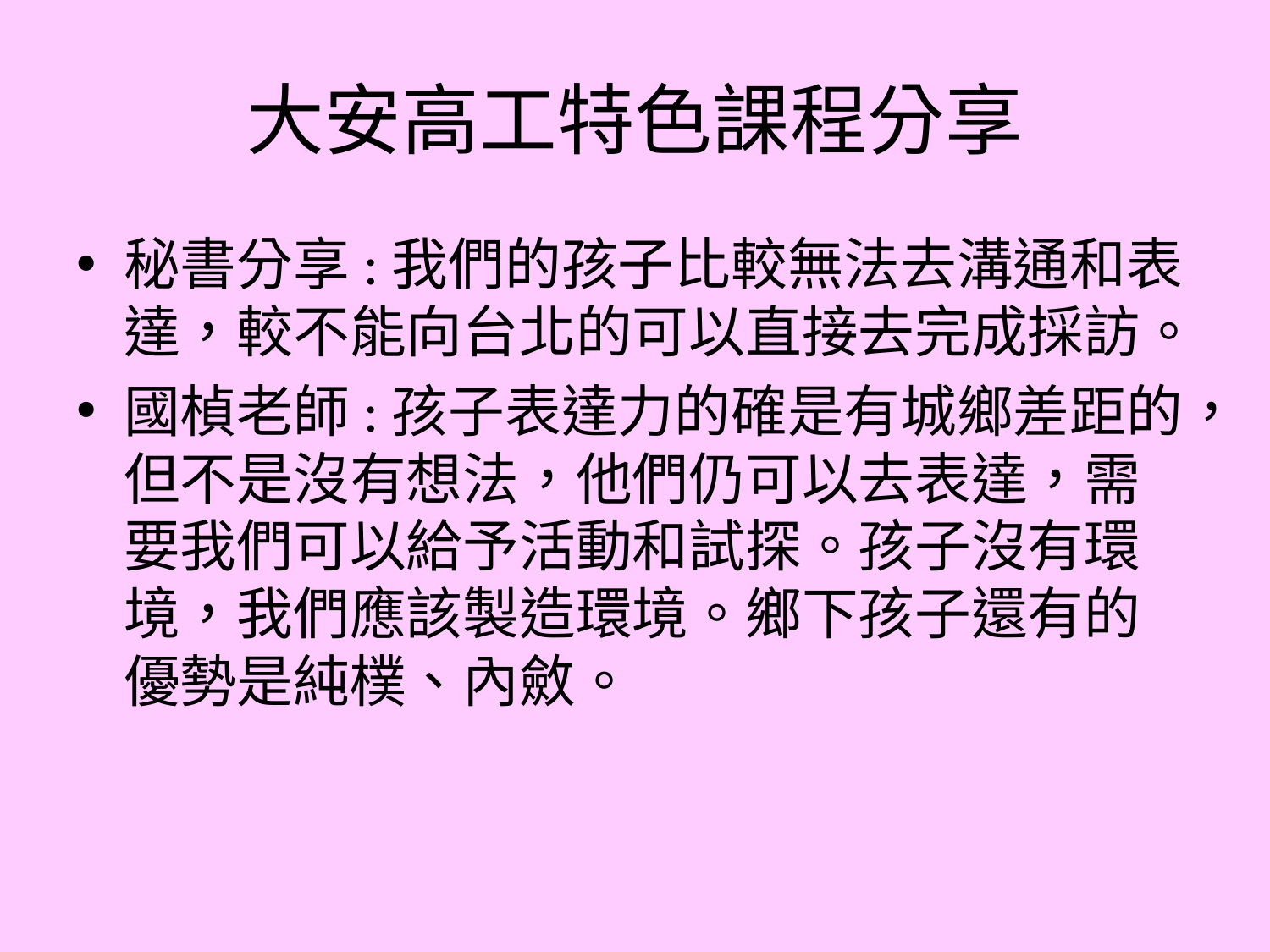

# 大安高工特色課程分享
秘書分享:我們的孩子比較無法去溝通和表達，較不能向台北的可以直接去完成採訪。
國楨老師:孩子表達力的確是有城鄉差距的，但不是沒有想法，他們仍可以去表達，需要我們可以給予活動和試探。孩子沒有環境，我們應該製造環境。鄉下孩子還有的優勢是純樸、內斂。